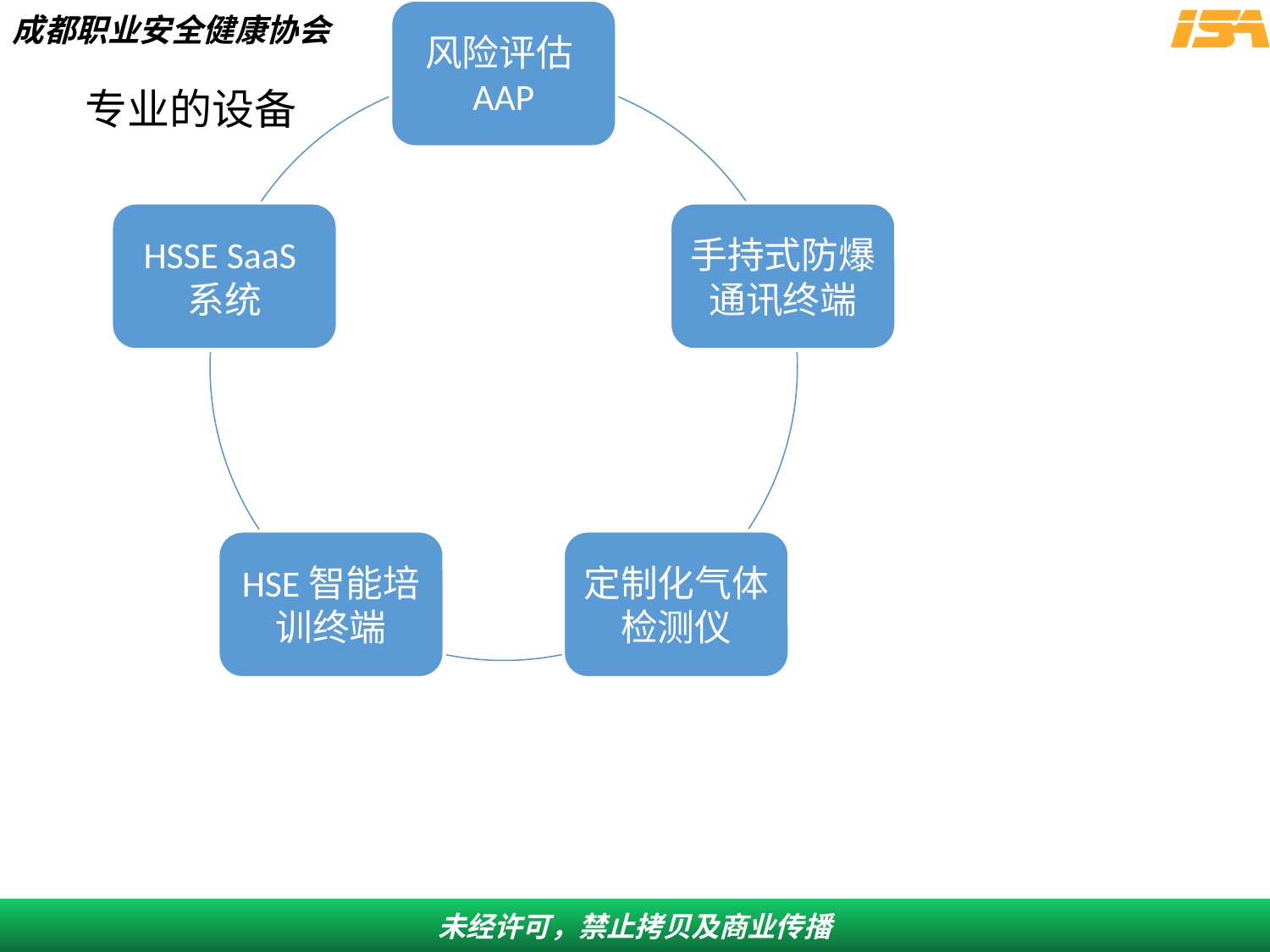

专业的设备
风险评估AAP
手持式防爆通讯终端
定制化气体检测仪
HSE智能培训终端
HSSE SaaS系统